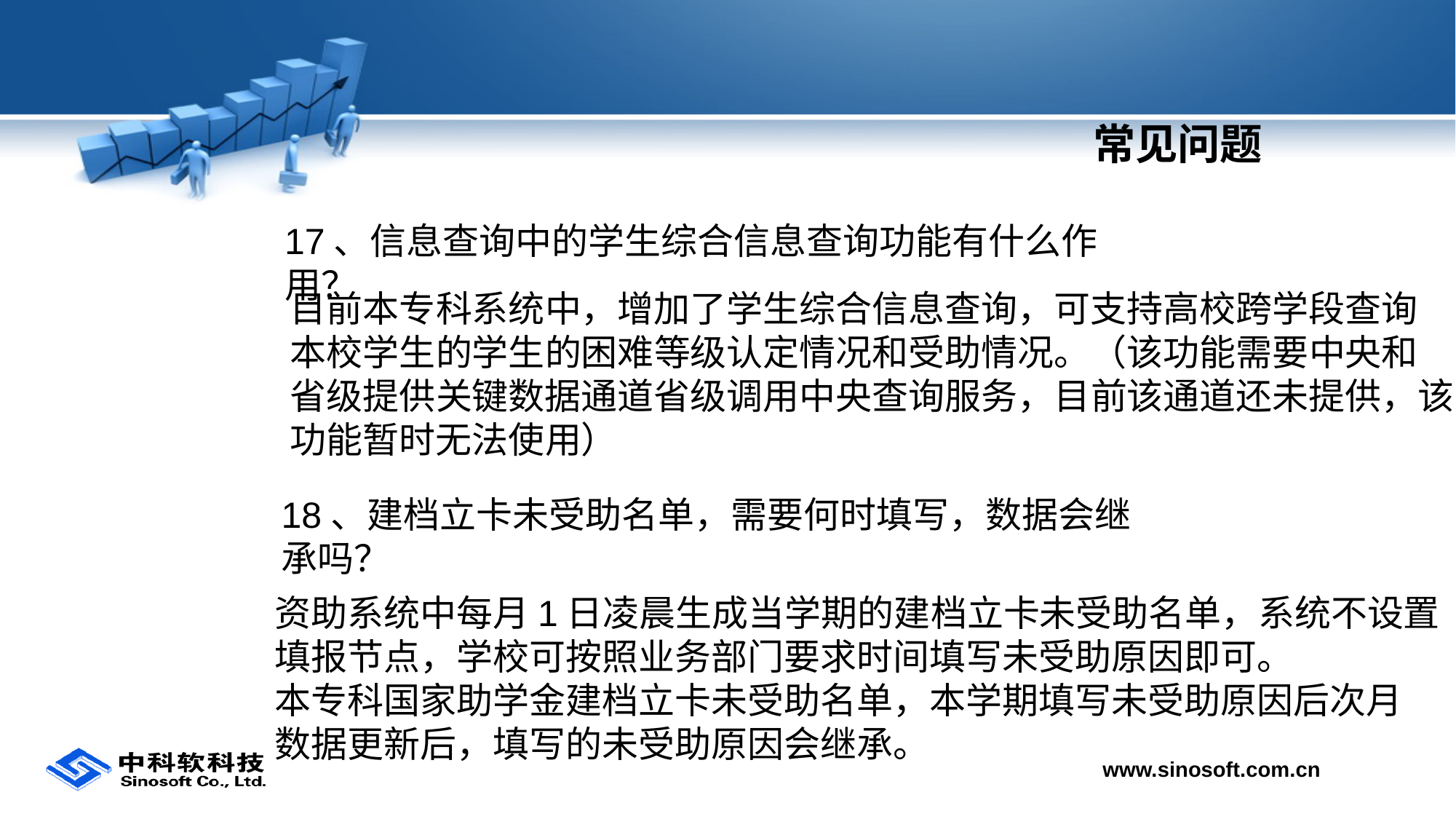

# 常见问题
17、信息查询中的学生综合信息查询功能有什么作用？
目前本专科系统中，增加了学生综合信息查询，可支持高校跨学段查询
本校学生的学生的困难等级认定情况和受助情况。（该功能需要中央和
省级提供关键数据通道省级调用中央查询服务，目前该通道还未提供，该
功能暂时无法使用）
18、建档立卡未受助名单，需要何时填写，数据会继承吗？
资助系统中每月1日凌晨生成当学期的建档立卡未受助名单，系统不设置
填报节点，学校可按照业务部门要求时间填写未受助原因即可。
本专科国家助学金建档立卡未受助名单，本学期填写未受助原因后次月
数据更新后，填写的未受助原因会继承。